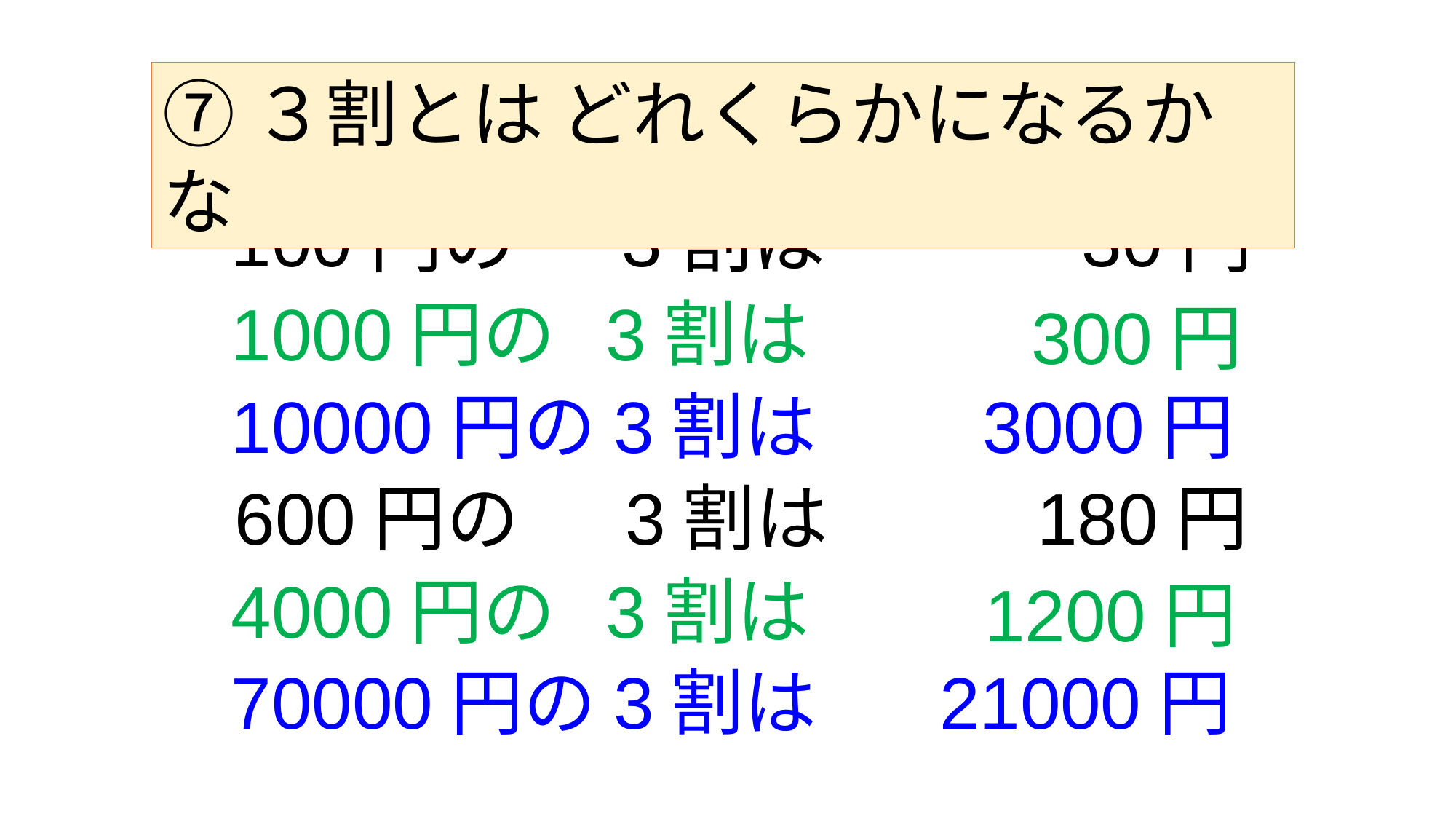

⑦３割とは どれくらかになるかな
100円の　 3割は
30円
1000円の  3割は
300円
3000円
10000円の3割は
600円の　 3割は
180円
4000円の  3割は
1200円
21000円
70000円の3割は